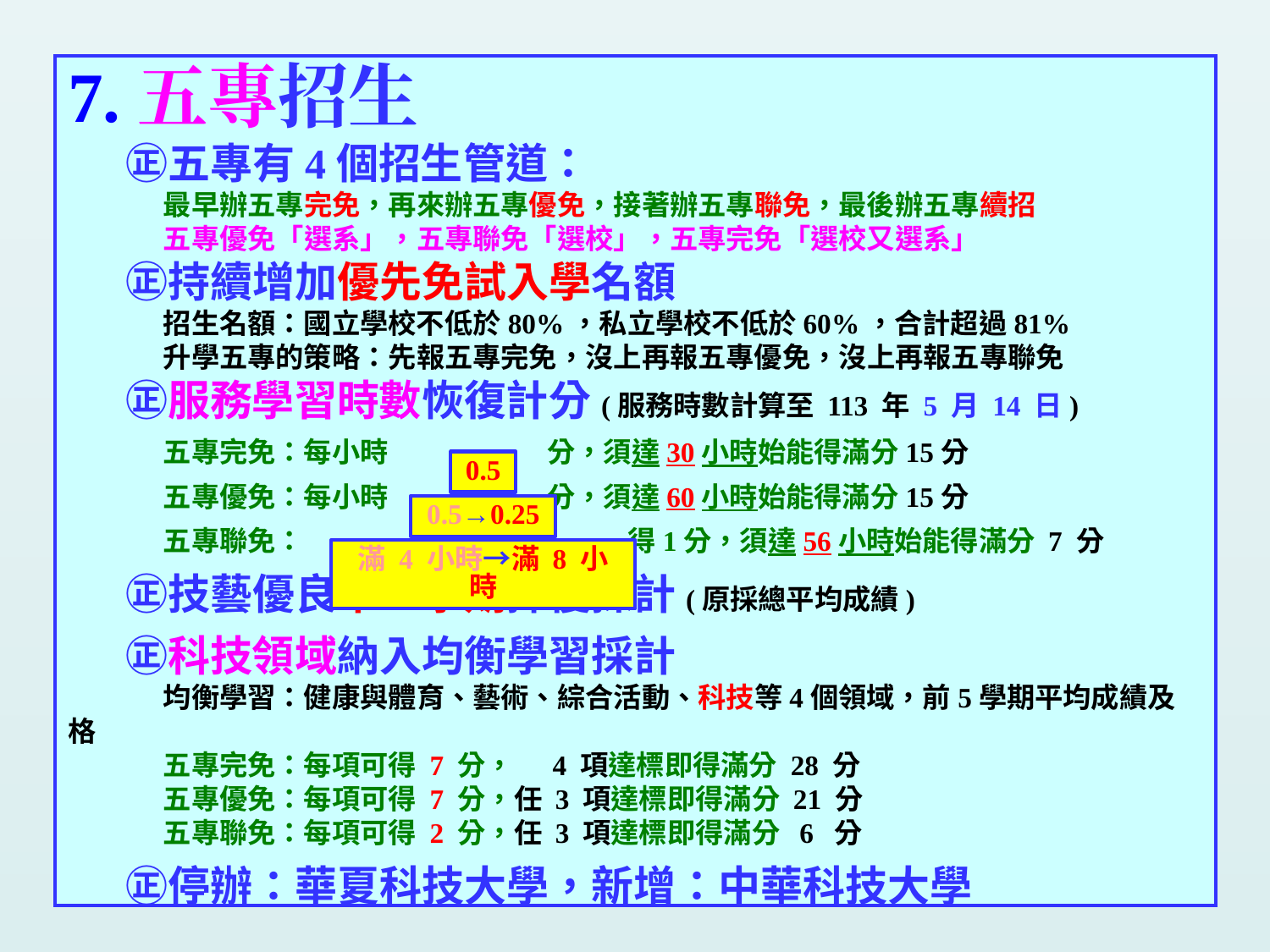

7.五專招生
     ㊣五專有4個招生管道：
              最早辦五專完免，再來辦五專優免，接著辦五專聯免，最後辦五專續招
              五專優免「選系」，五專聯免「選校」，五專完免「選校又選系」
     ㊣持續增加優先免試入學名額
              招生名額：國立學校不低於80%，私立學校不低於60%，合計超過81%
              升學五專的策略：先報五專完免，沒上再報五專優免，沒上再報五專聯免
     ㊣服務學習時數恢復計分(服務時數計算至 113 年 5 月 14 日)
              五專完免：每小時                         分，須達30小時始能得滿分15分
              五專優免：每小時                         分，須達60小時始能得滿分15分
              五專聯免：                                                   得1分，須達56小時始能得滿分 7 分
     ㊣技藝優良單一學期擇優採計(原採總平均成績)
     ㊣科技領域納入均衡學習採計
              均衡學習：健康與體育、藝術、綜合活動、科技等4個領域，前5學期平均成績及格
              五專完免：每項可得 7 分，     4 項達標即得滿分 28 分
              五專優免：每項可得 7 分，任 3 項達標即得滿分 21 分
              五專聯免：每項可得 2 分，任 3 項達標即得滿分  6  分
     ㊣停辦：華夏科技大學，新增：中華科技大學
0.5
0.5→0.25
滿 4 小時→滿 8 小時